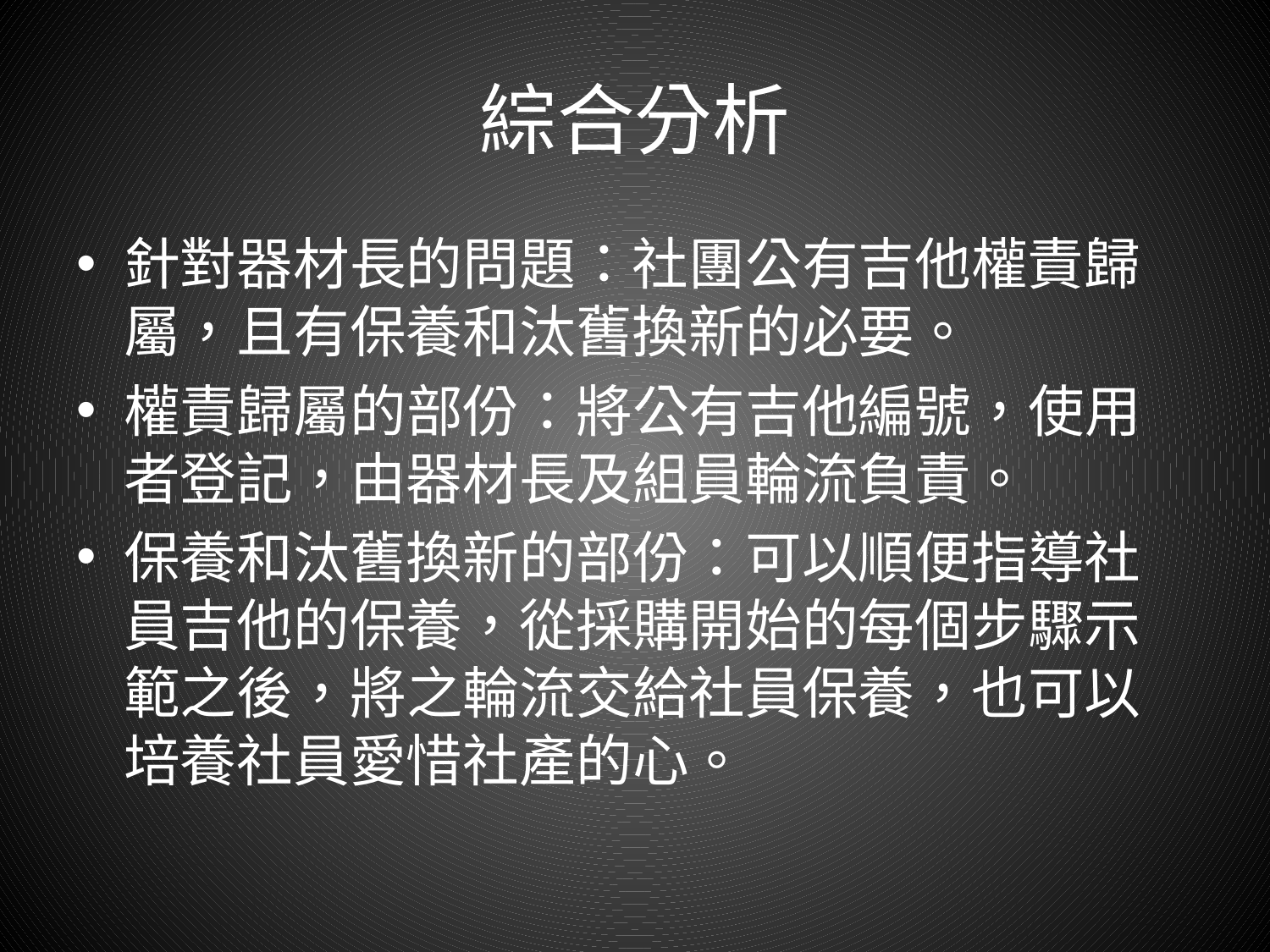

# 綜合分析
針對器材長的問題：社團公有吉他權責歸屬，且有保養和汰舊換新的必要。
權責歸屬的部份：將公有吉他編號，使用者登記，由器材長及組員輪流負責。
保養和汰舊換新的部份：可以順便指導社員吉他的保養，從採購開始的每個步驟示範之後，將之輪流交給社員保養，也可以培養社員愛惜社產的心。